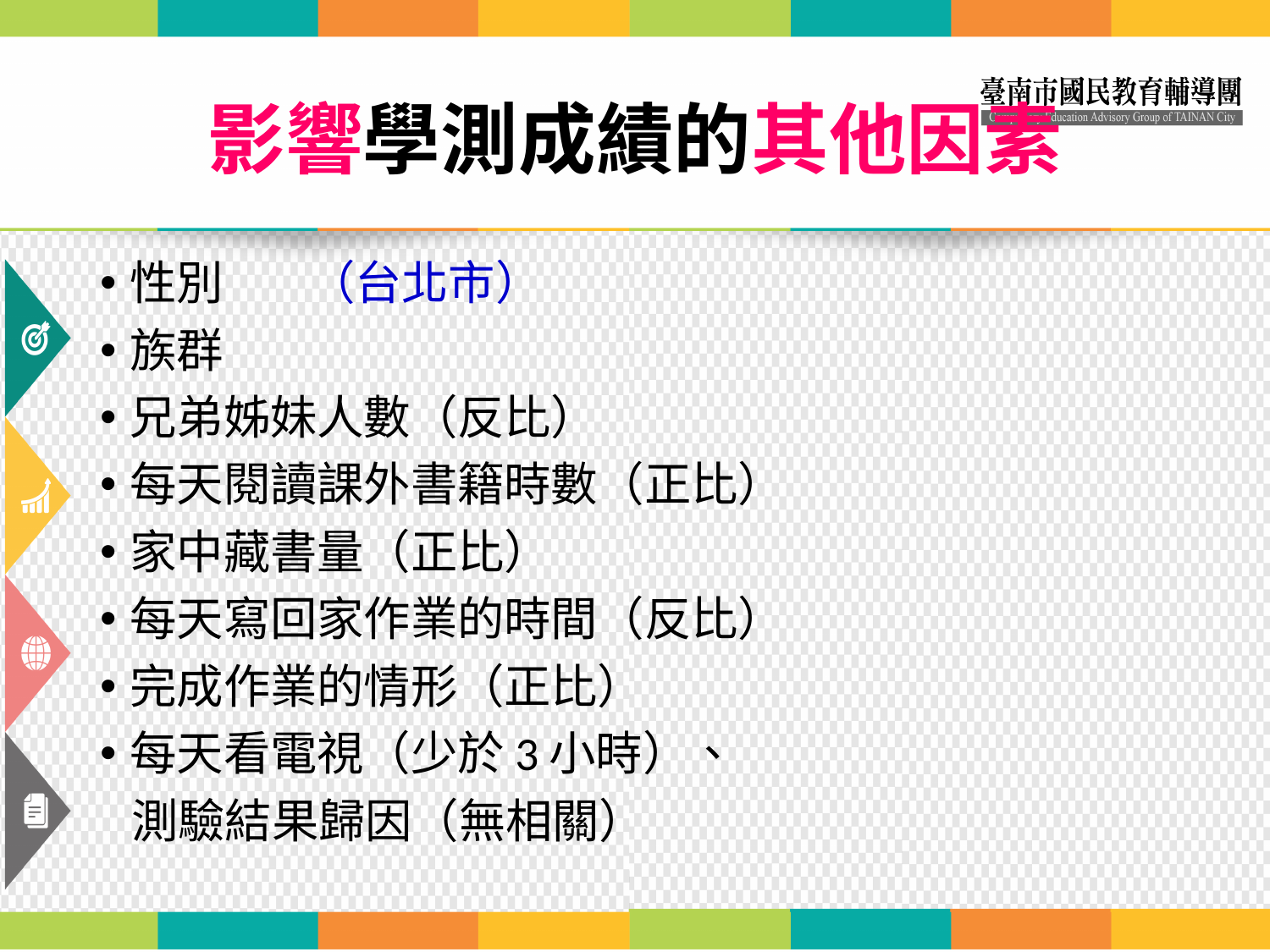

# 影響學測成績的其他因素
性別        （台北市）
族群
兄弟姊妹人數（反比）
每天閱讀課外書籍時數（正比）
家中藏書量（正比）
每天寫回家作業的時間（反比）
完成作業的情形（正比）
每天看電視（少於3小時）、
  測驗結果歸因（無相關）